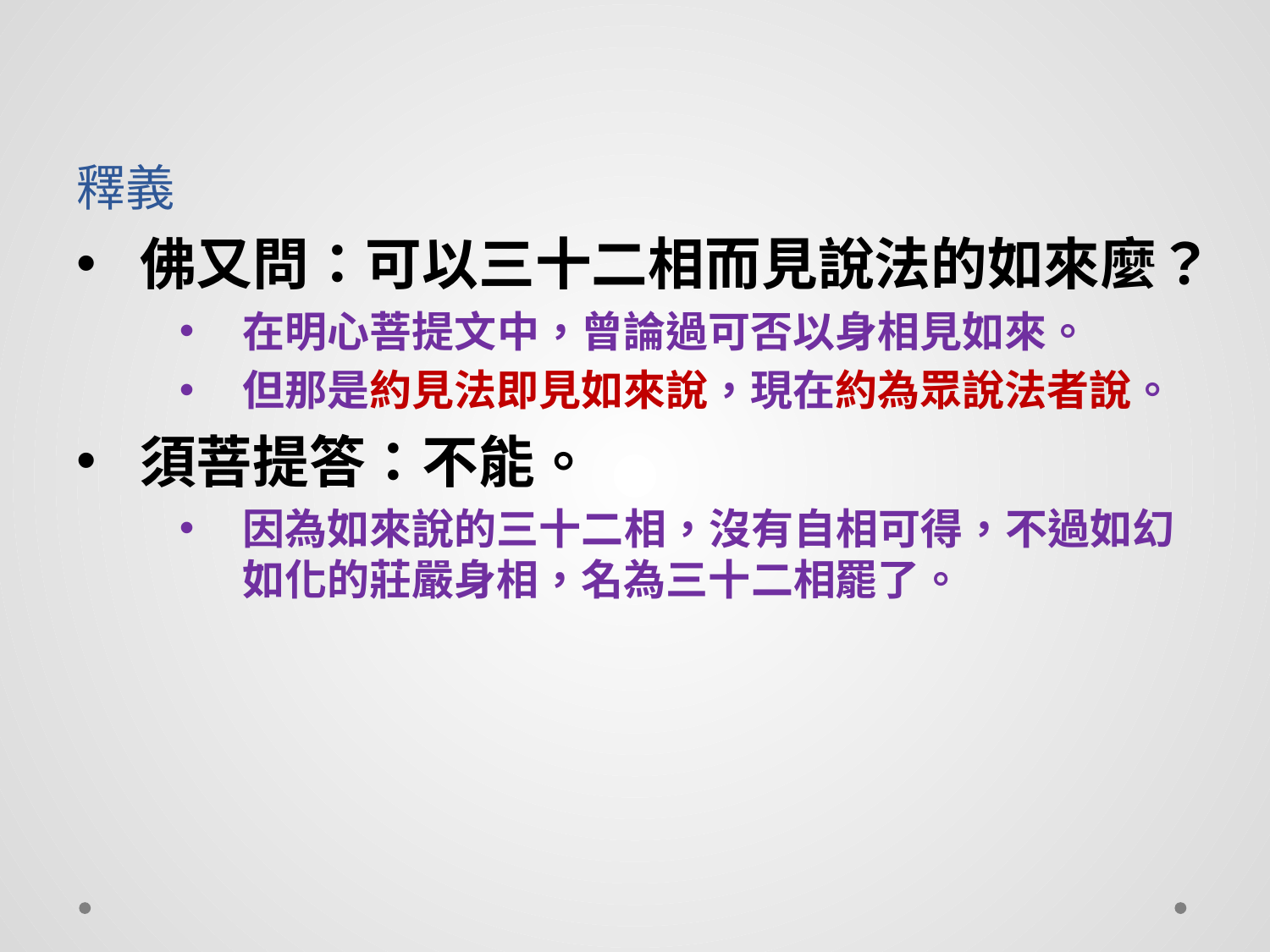

# 釋義
佛又問：可以三十二相而見說法的如來麼？
在明心菩提文中，曾論過可否以身相見如來。
但那是約見法即見如來說，現在約為眾說法者說。
須菩提答：不能。
因為如來說的三十二相，沒有自相可得，不過如幻如化的莊嚴身相，名為三十二相罷了。